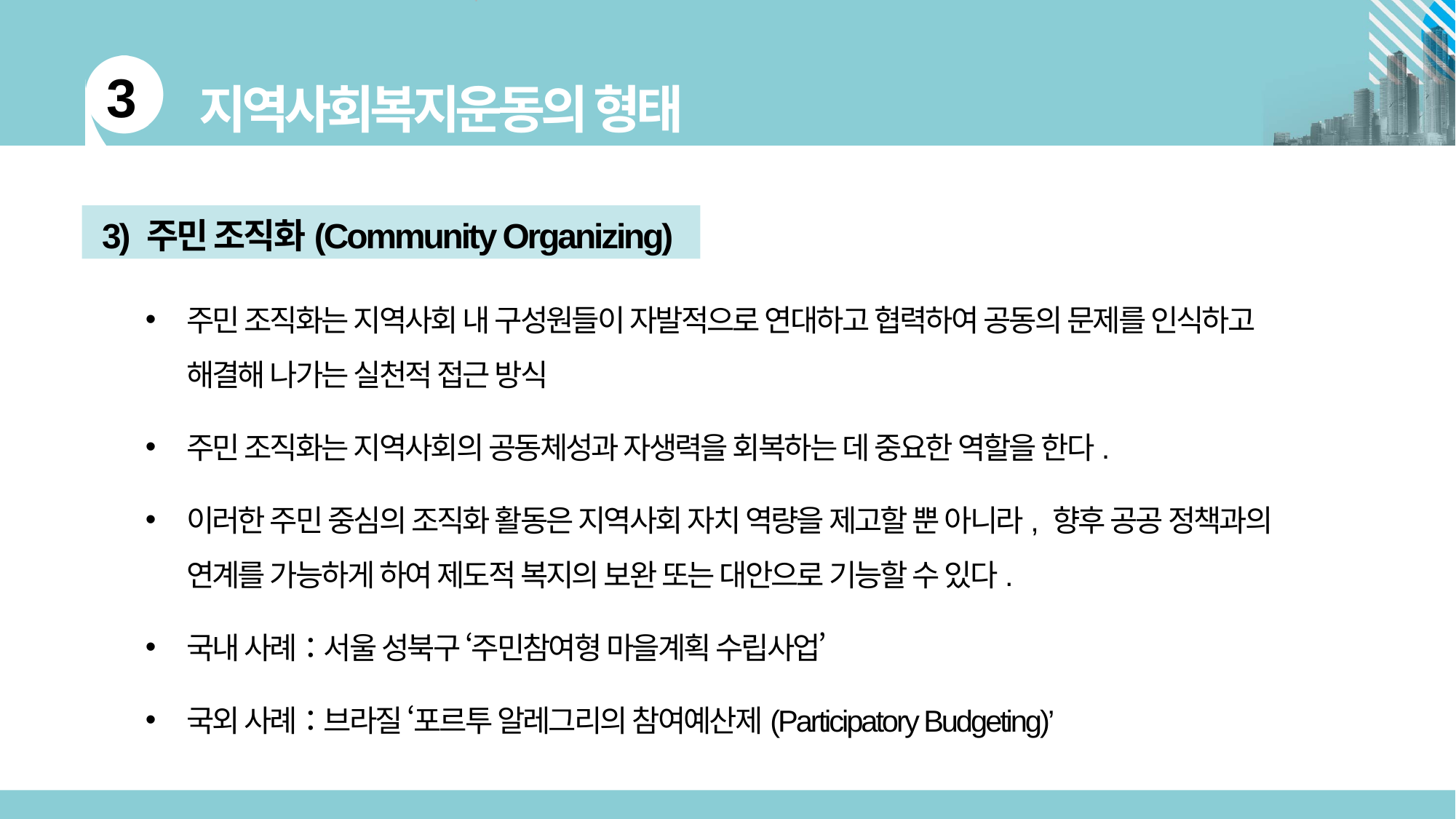

3) 주민 조직화(Community Organizing)
주민 조직화는 지역사회 내 구성원들이 자발적으로 연대하고 협력하여 공동의 문제를 인식하고 해결해 나가는 실천적 접근 방식
주민 조직화는 지역사회의 공동체성과 자생력을 회복하는 데 중요한 역할을 한다.
이러한 주민 중심의 조직화 활동은 지역사회 자치 역량을 제고할 뿐 아니라, 향후 공공 정책과의 연계를 가능하게 하여 제도적 복지의 보완 또는 대안으로 기능할 수 있다.
국내 사례：서울 성북구 ‘주민참여형 마을계획 수립사업’
국외 사례：브라질 ‘포르투 알레그리의 참여예산제(Participatory Budgeting)’